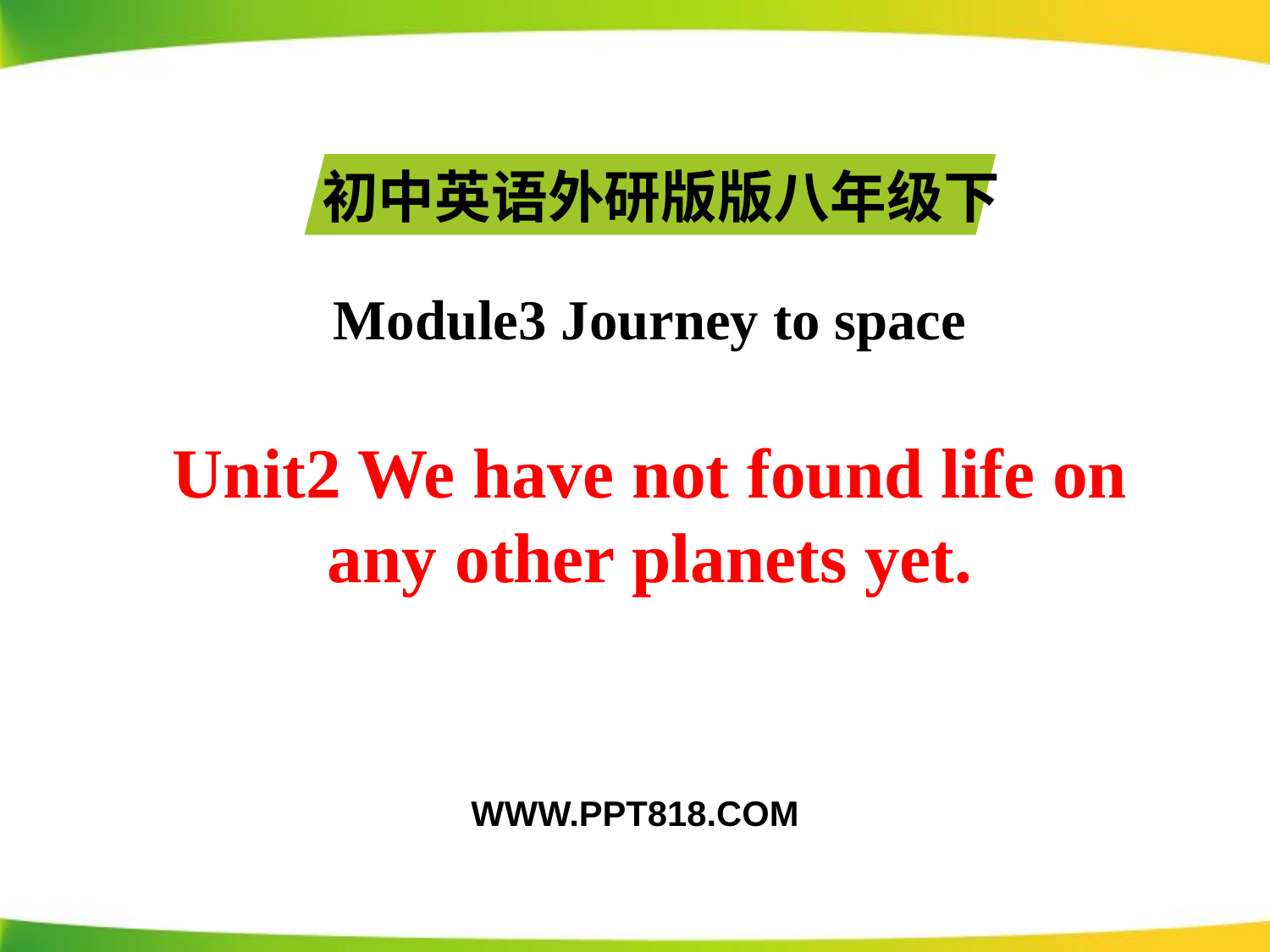

初中英语外研版版八年级下
Module3 Journey to space
Unit2 We have not found life on any other planets yet.
WWW.PPT818.COM